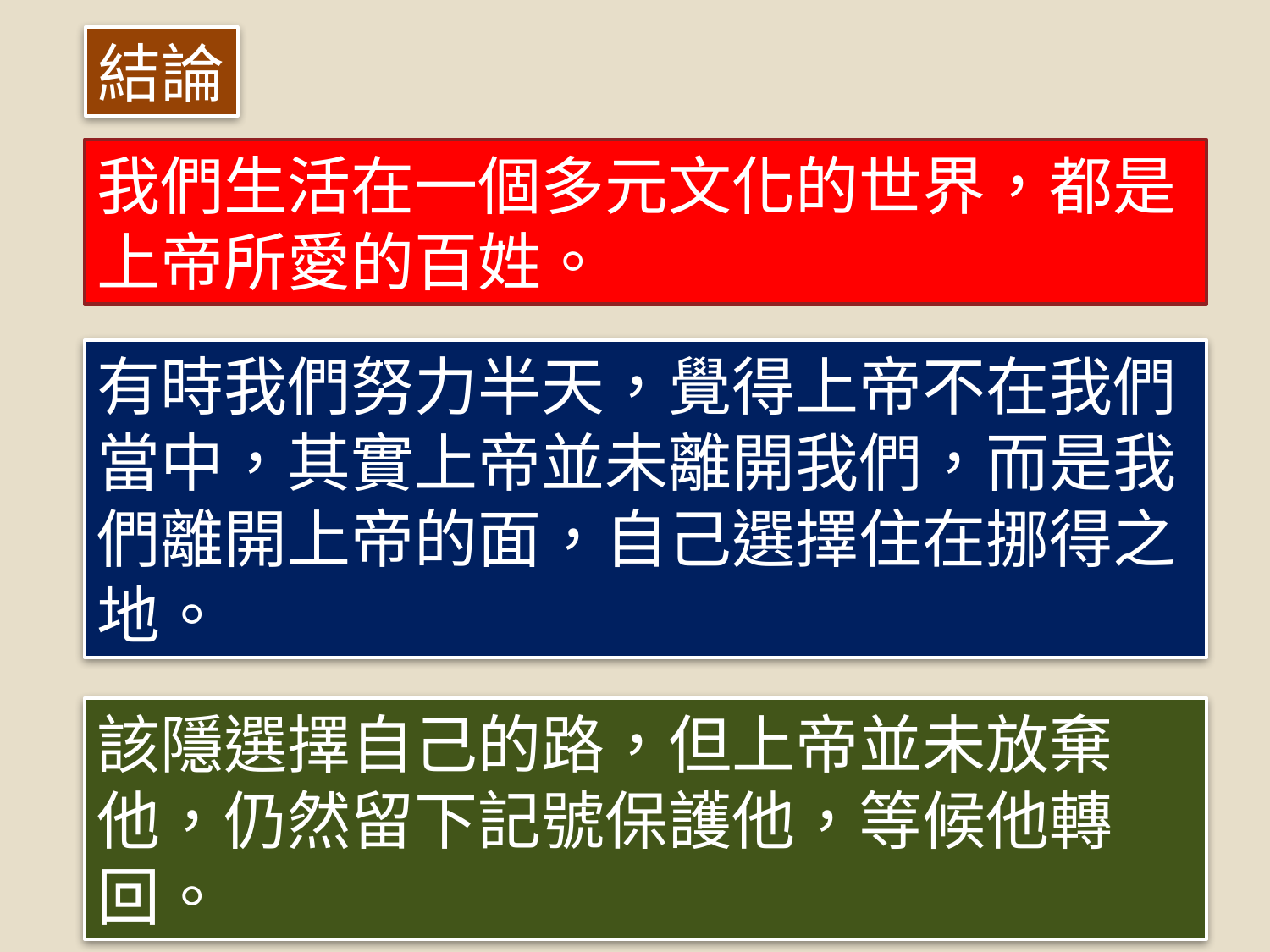

結論
我們生活在一個多元文化的世界，都是上帝所愛的百姓。
有時我們努力半天，覺得上帝不在我們當中，其實上帝並未離開我們，而是我們離開上帝的面，自己選擇住在挪得之地。
該隱選擇自己的路，但上帝並未放棄他，仍然留下記號保護他，等候他轉回。